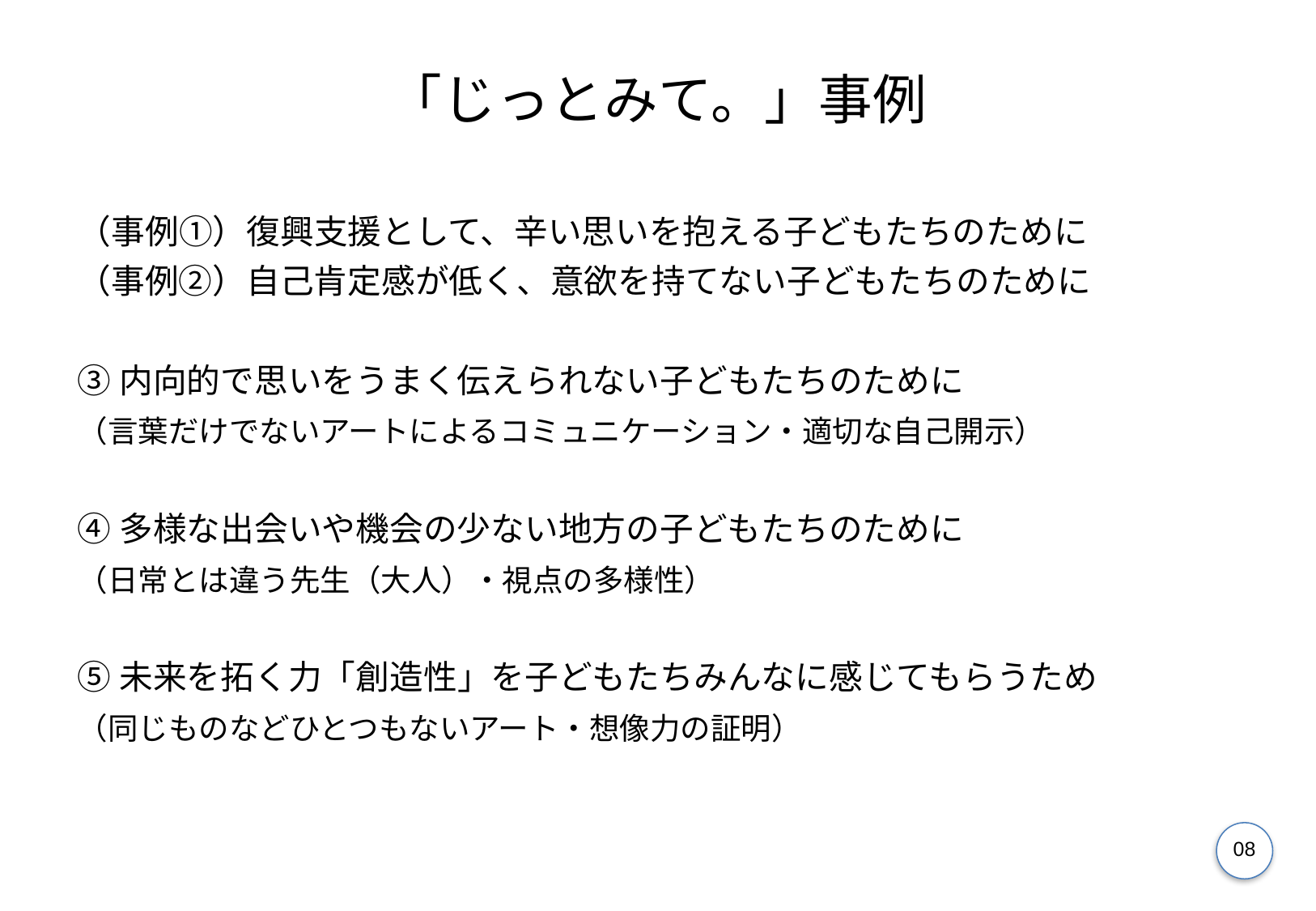

# 「じっとみて。」事例
（事例①）復興支援として、辛い思いを抱える子どもたちのために
（事例②）自己肯定感が低く、意欲を持てない子どもたちのために

③内向的で思いをうまく伝えられない子どもたちのために
（言葉だけでないアートによるコミュニケーション・適切な自己開示）

④多様な出会いや機会の少ない地方の子どもたちのために
（日常とは違う先生（大人）・視点の多様性）

⑤未来を拓く力「創造性」を子どもたちみんなに感じてもらうため
（同じものなどひとつもないアート・想像力の証明）
08